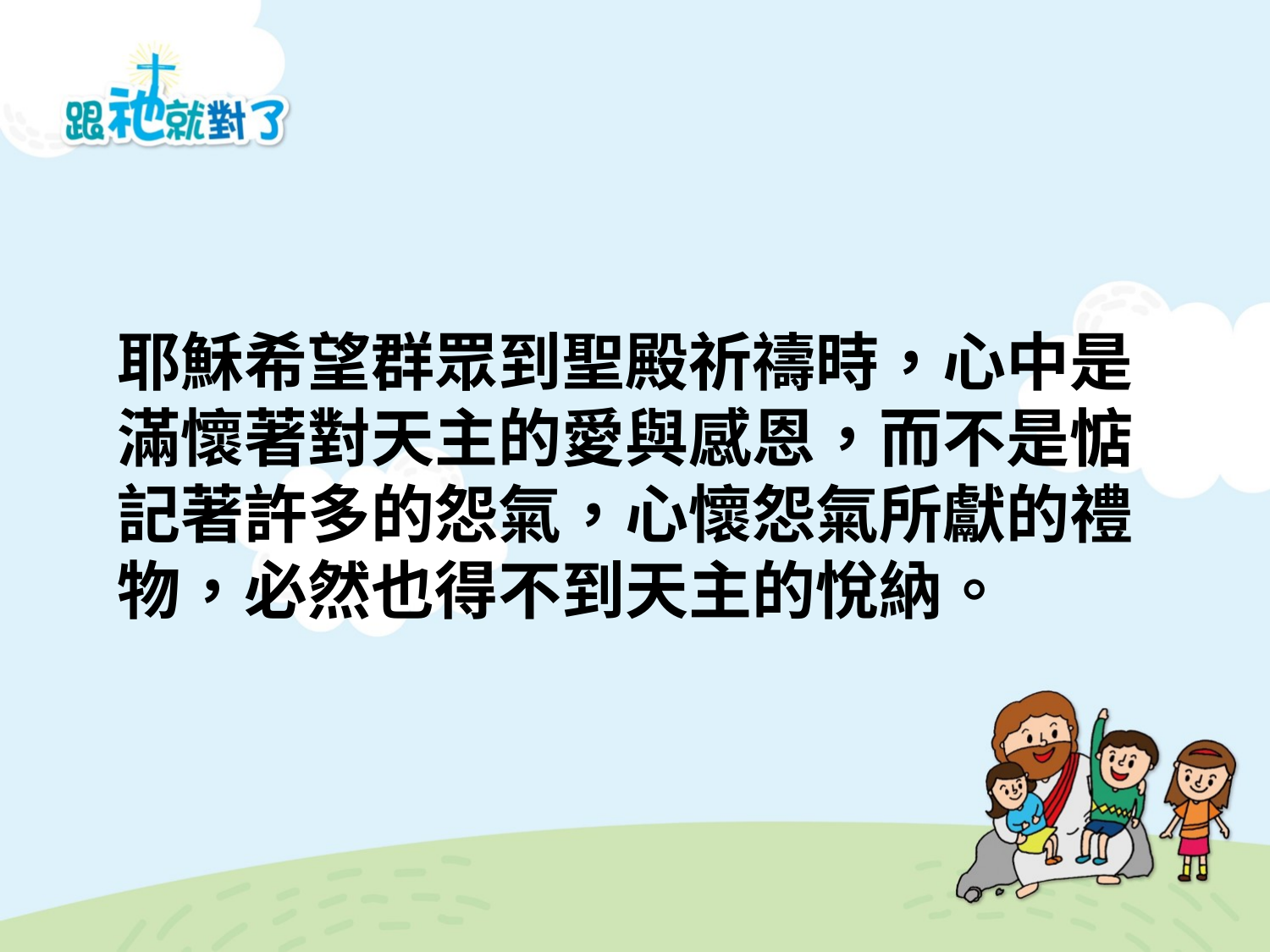

耶穌希望群眾到聖殿祈禱時，心中是滿懷著對天主的愛與感恩，而不是惦記著許多的怨氣，心懷怨氣所獻的禮物，必然也得不到天主的悅納。